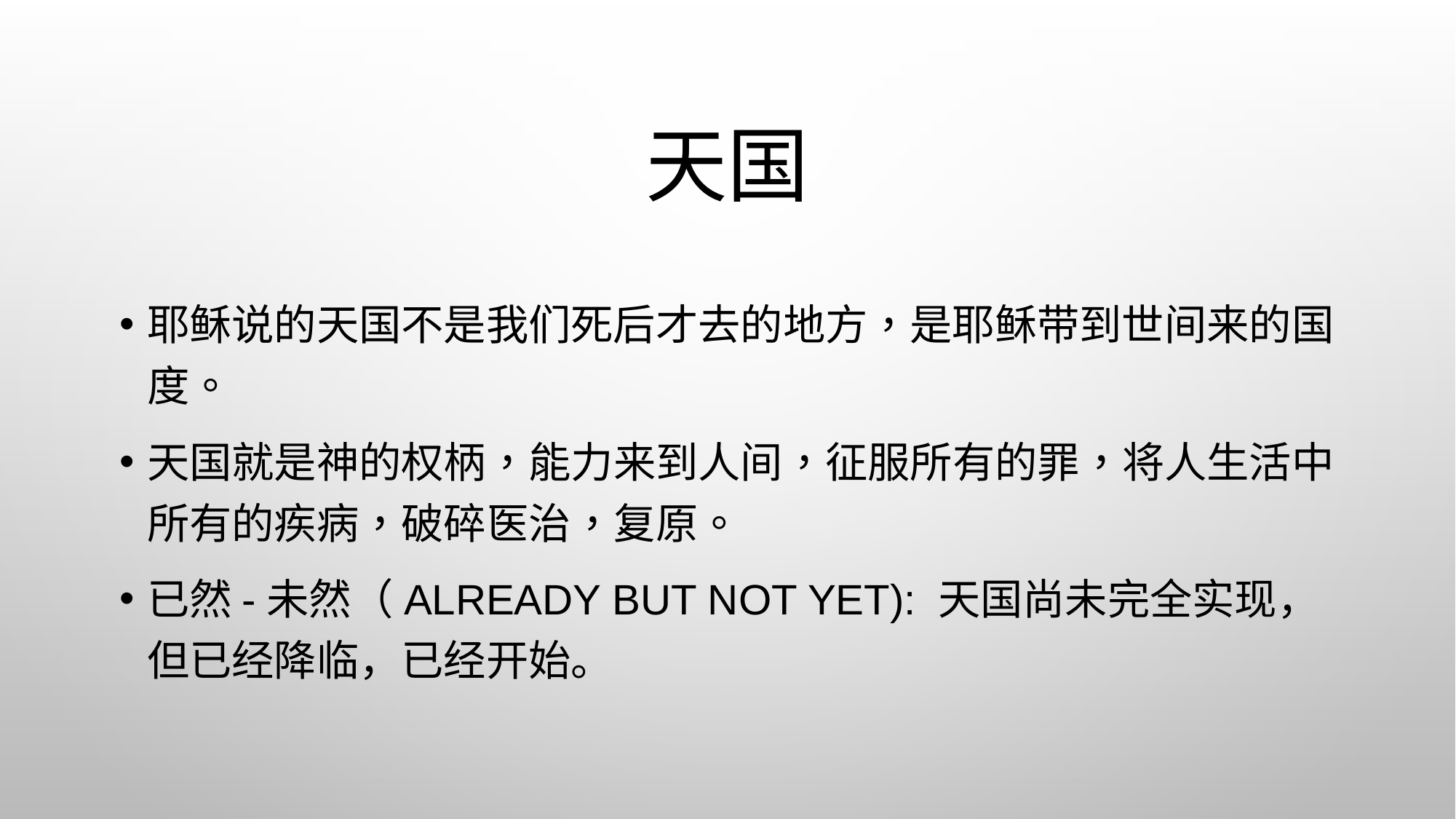

# 天国
耶稣说的天国不是我们死后才去的地方，是耶稣带到世间来的国度。
天国就是神的权柄，能力来到人间，征服所有的罪，将人生活中所有的疾病，破碎医治，复原。
已然-未然（Already but not yet): 天国尚未完全实现，但已经降临，已经开始。